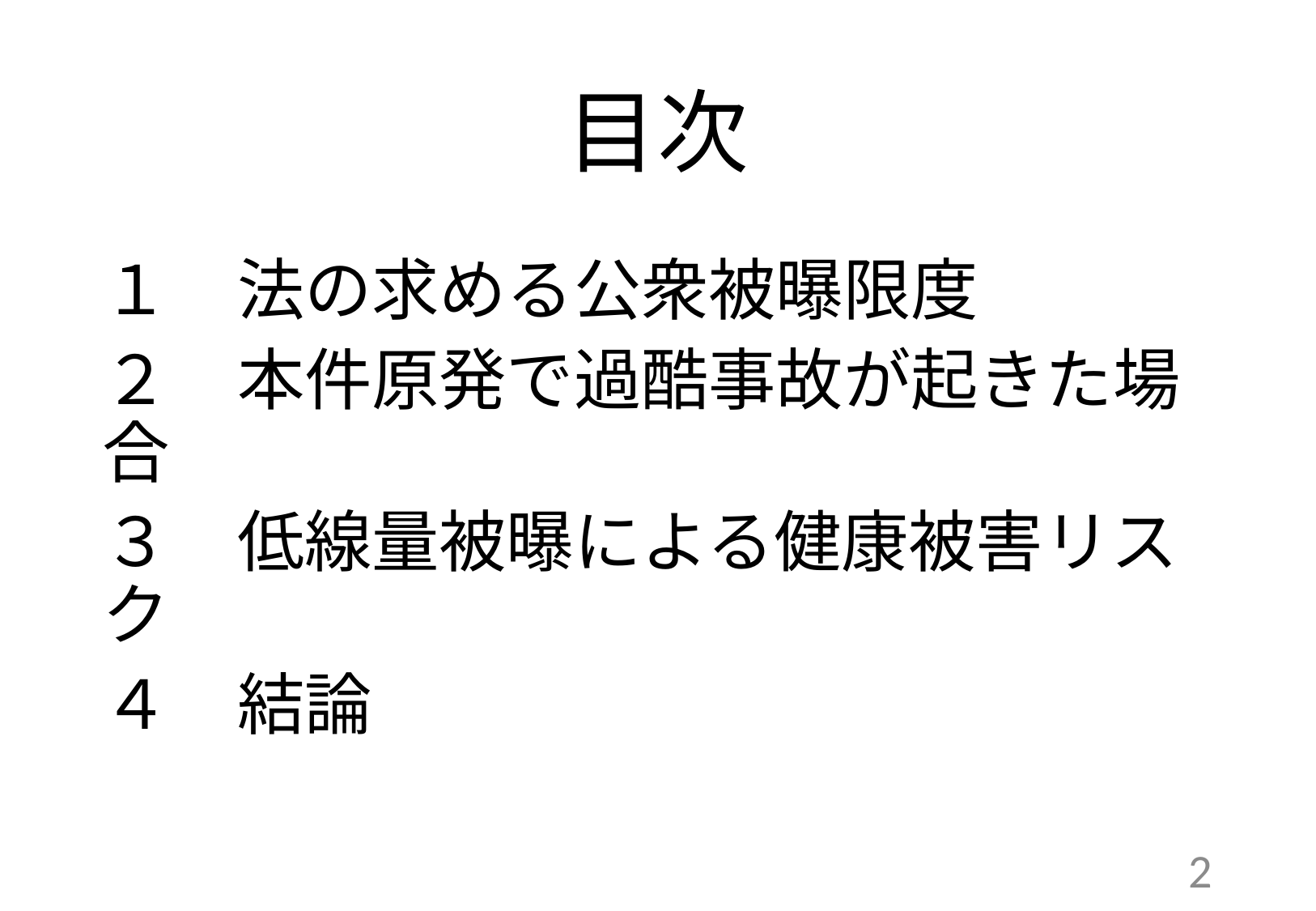

# 目次
１　法の求める公衆被曝限度
２　本件原発で過酷事故が起きた場合
３　低線量被曝による健康被害リスク
４　結論
2